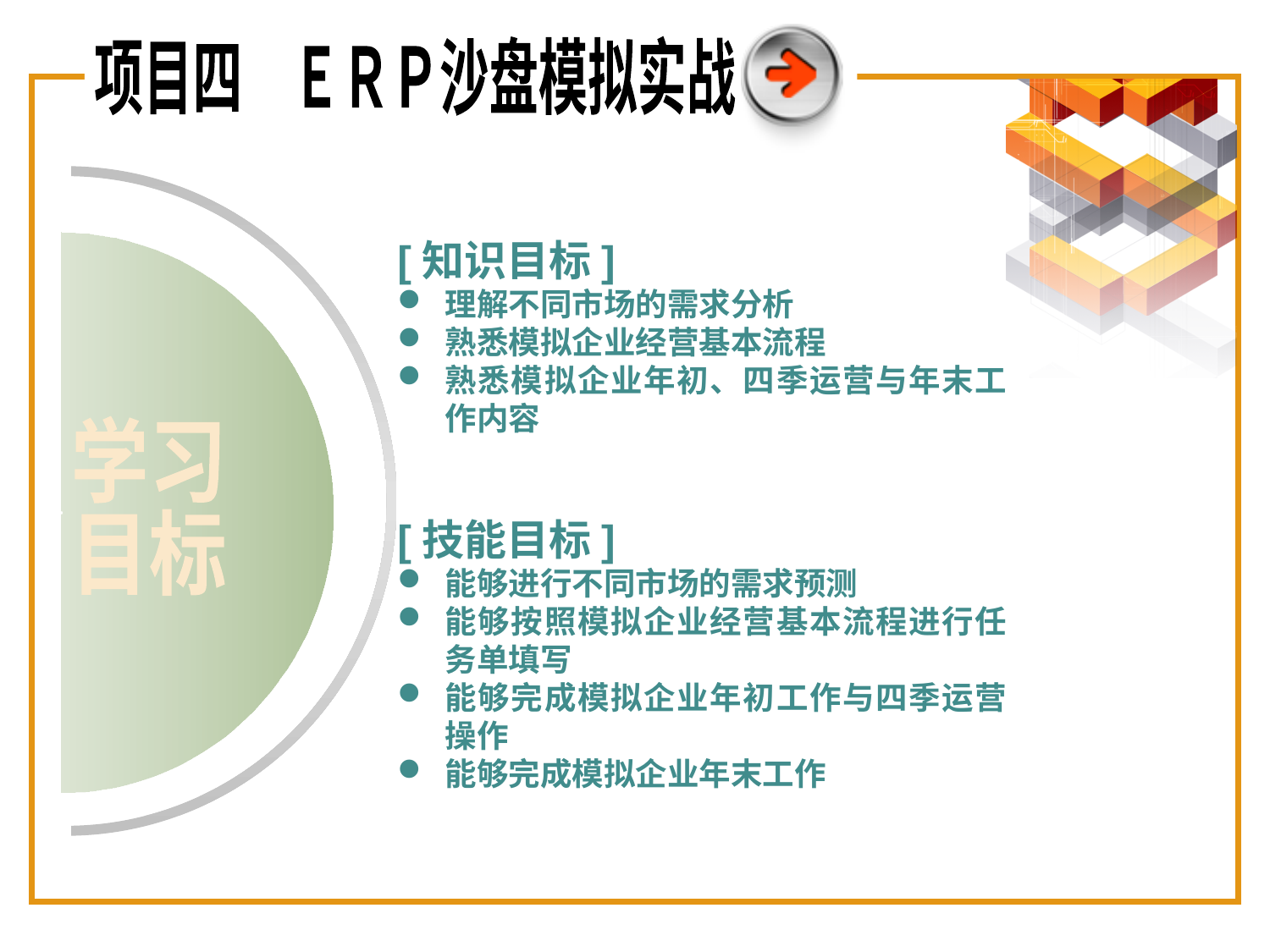

项目四　ＥＲＰ沙盘模拟实战

[知识目标]
理解不同市场的需求分析
熟悉模拟企业经营基本流程
熟悉模拟企业年初、四季运营与年末工作内容

[技能目标]
能够进行不同市场的需求预测
能够按照模拟企业经营基本流程进行任务单填写
能够完成模拟企业年初工作与四季运营操作
能够完成模拟企业年末工作

学习
目标